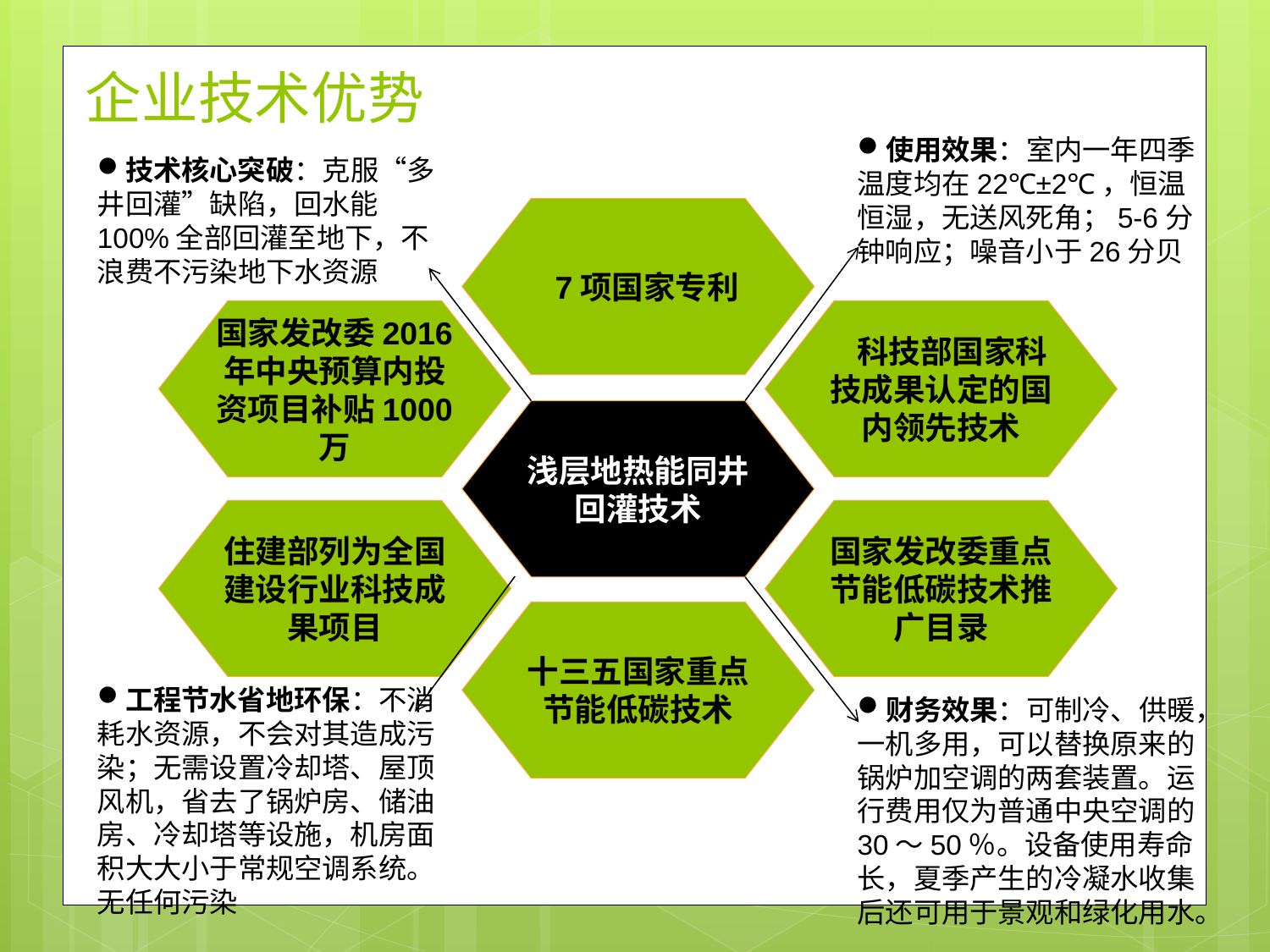

# 企业技术优势
使用效果：室内一年四季温度均在22℃±2℃，恒温恒湿，无送风死角；5-6分钟响应；噪音小于26分贝
技术核心突破：克服“多井回灌”缺陷，回水能100%全部回灌至地下，不浪费不污染地下水资源
  7项国家专利
国家发改委2016年中央预算内投资项目补贴1000万
  科技部国家科技成果认定的国内领先技术
浅层地热能同井回灌技术
住建部列为全国建设行业科技成果项目
国家发改委重点节能低碳技术推广目录
十三五国家重点节能低碳技术
工程节水省地环保：不消耗水资源，不会对其造成污染；无需设置冷却塔、屋顶风机，省去了锅炉房、储油房、冷却塔等设施，机房面积大大小于常规空调系统。无任何污染
财务效果：可制冷、供暖，一机多用，可以替换原来的锅炉加空调的两套装置。运行费用仅为普通中央空调的30～50％。设备使用寿命长，夏季产生的冷凝水收集后还可用于景观和绿化用水。